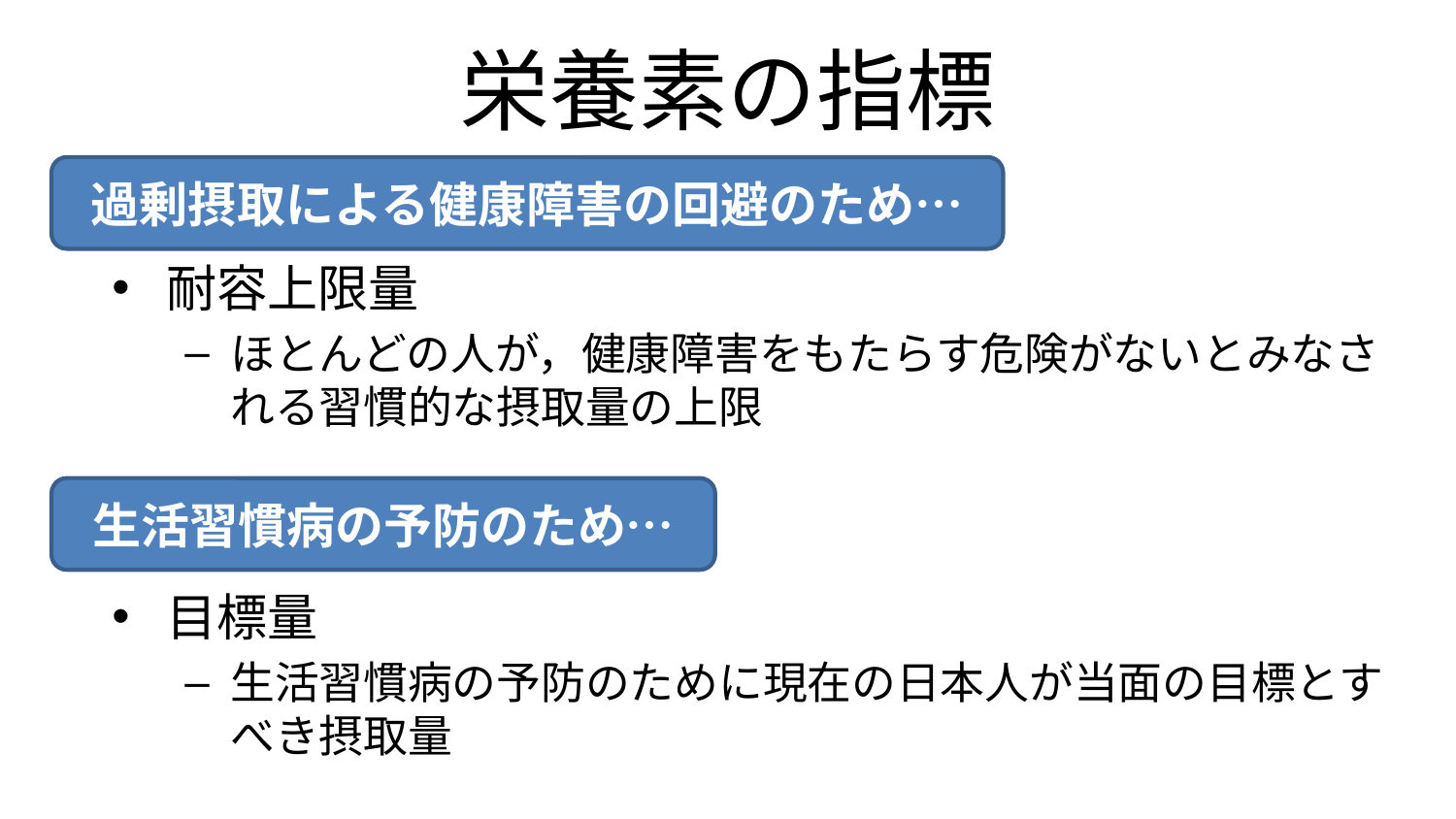

# 栄養素の指標
過剰摂取による健康障害の回避のため…
耐容上限量
ほとんどの人が，健康障害をもたらす危険がないとみなされる習慣的な摂取量の上限
生活習慣病の予防のため…
目標量
生活習慣病の予防のために現在の日本人が当面の目標とすべき摂取量